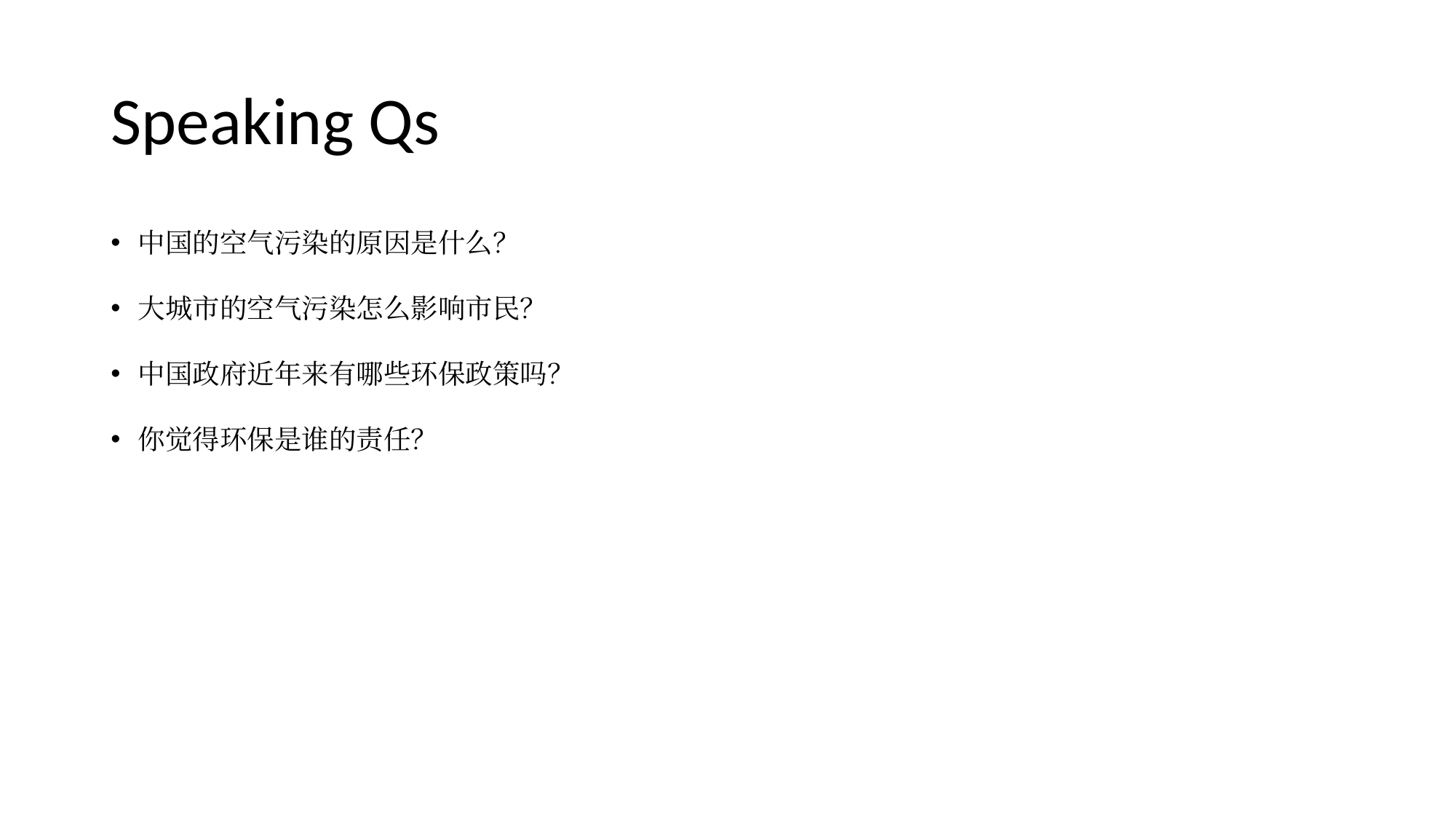

# Speaking Qs
中国的空气污染的原因是什么？
大城市的空气污染怎么影响市民？
中国政府近年来有哪些环保政策吗？
你觉得环保是谁的责任？